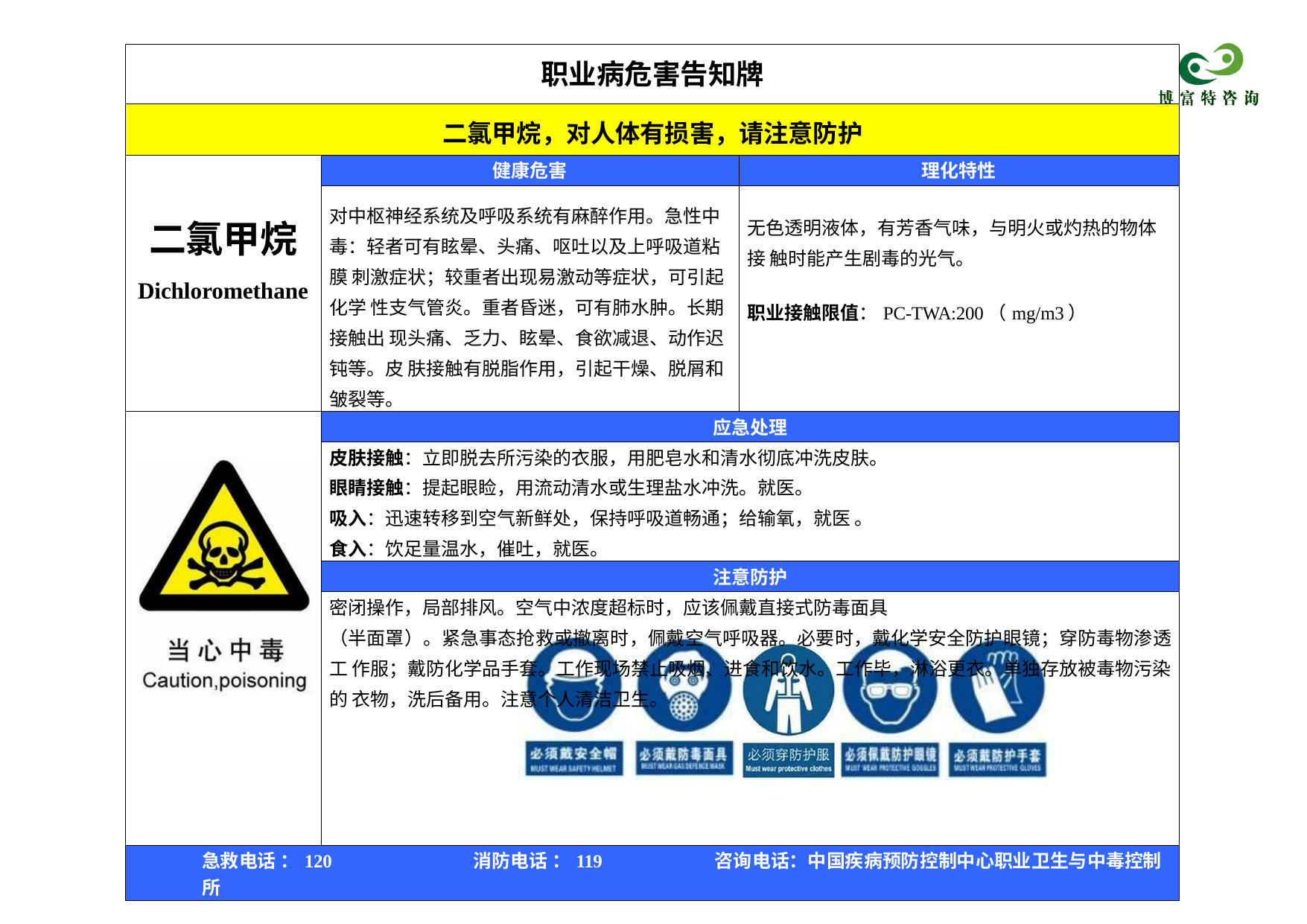

| 职业病危害告知牌 |  |  |
| --- | --- | --- |
| 二氯甲烷，对人体有损害，请注意防护 |  |  |
| 二氯甲烷 Dichloromethane | 健康危害 | 理化特性 |
|  | 对中枢神经系统及呼吸系统有麻醉作用。急性中 毒：轻者可有眩晕、头痛、呕吐以及上呼吸道粘膜 刺激症状；较重者出现易激动等症状，可引起化学 性支气管炎。重者昏迷，可有肺水肿。长期接触出 现头痛、乏力、眩晕、食欲减退、动作迟钝等。皮 肤接触有脱脂作用，引起干燥、脱屑和皱裂等。 | 无色透明液体，有芳香气味，与明火或灼热的物体接 触时能产生剧毒的光气。 职业接触限值：PC-TWA:200（mg/m3） |
|  | 应急处理 |  |
|  | 皮肤接触：立即脱去所污染的衣服，用肥皂水和清水彻底冲洗皮肤。 眼睛接触：提起眼睑，用流动清水或生理盐水冲洗。就医。 吸入：迅速转移到空气新鲜处，保持呼吸道畅通；给输氧，就医 。 食入：饮足量温水，催吐，就医。 |  |
|  | 注意防护 |  |
|  | 密闭操作，局部排风。空气中浓度超标时，应该佩戴直接式防毒面具 （半面罩）。紧急事态抢救或撤离时，佩戴空气呼吸器。必要时，戴化学安全防护眼镜；穿防毒物渗透工 作服；戴防化学品手套。工作现场禁止吸烟、进食和饮水。工作毕，淋浴更衣。单独存放被毒物污染的 衣物，洗后备用。注意个人清洁卫生。 |  |
| 急救电话 ：120 消防电话 ：119 咨询电话：中国疾病预防控制中心职业卫生与中毒控制所 |  |  |